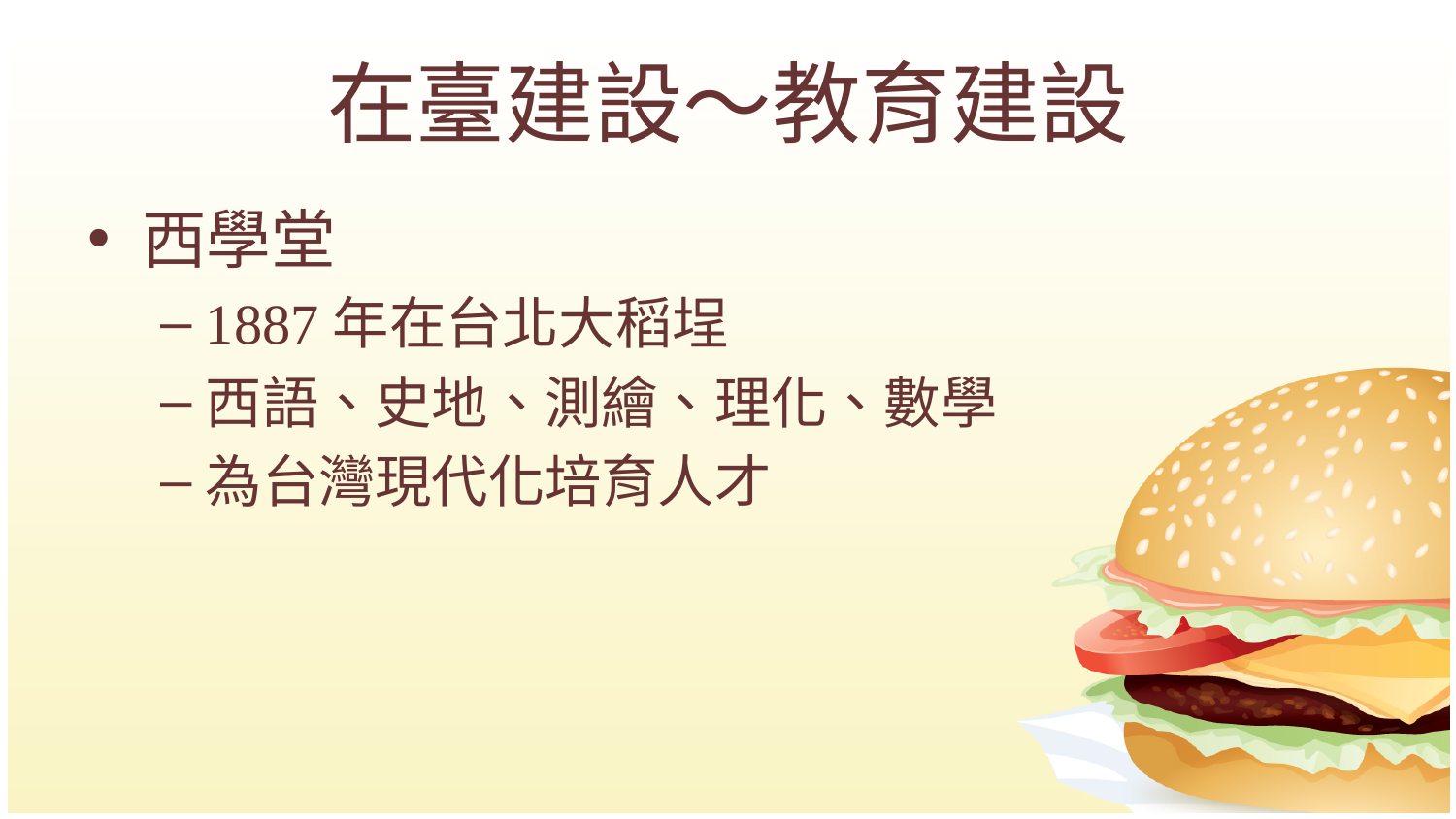

# 在臺建設～教育建設
西學堂
1887年在台北大稻埕
西語、史地、測繪、理化、數學
為台灣現代化培育人才